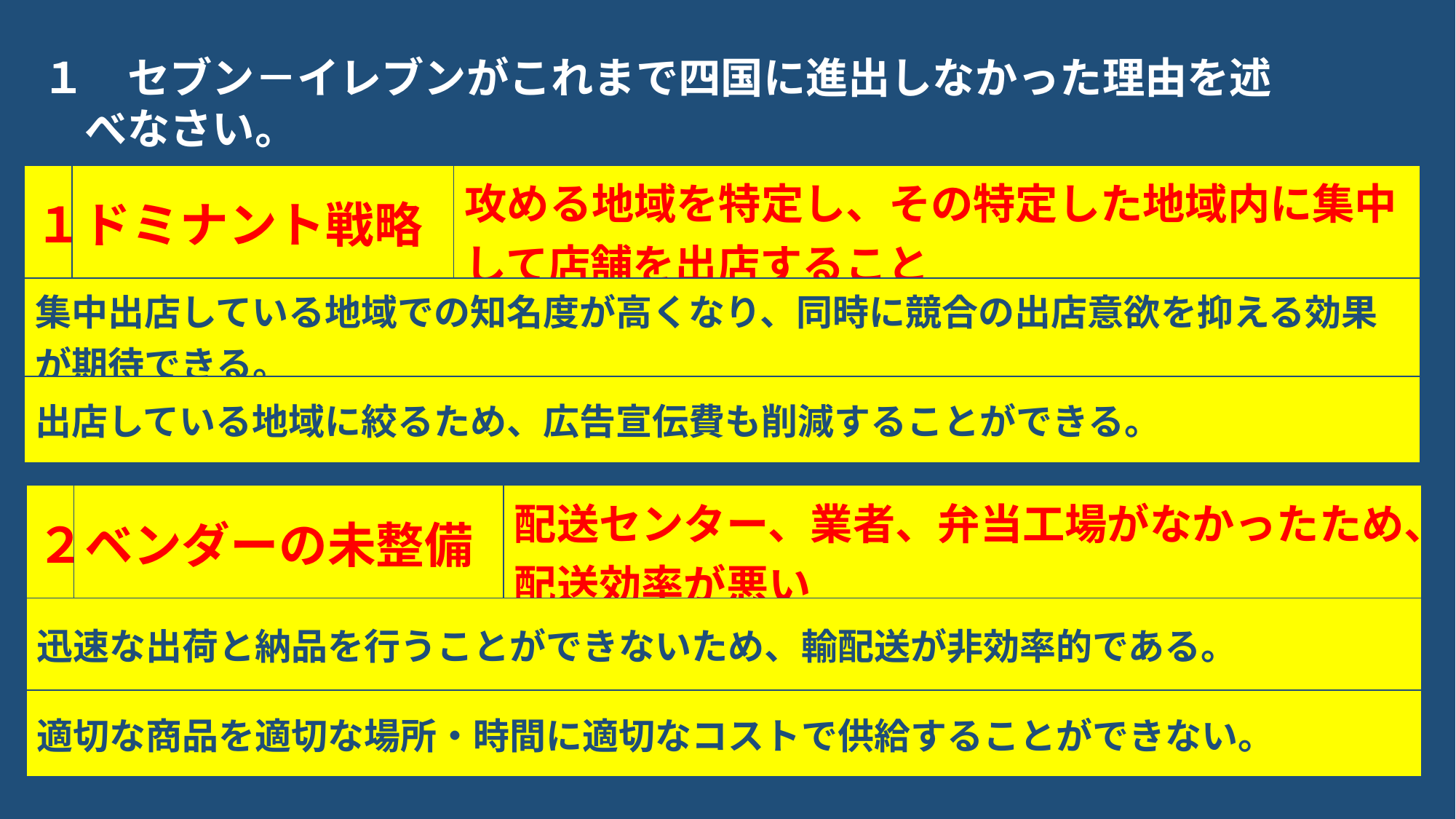

１　セブン－イレブンがこれまで四国に進出しなかった理由を述
　べなさい。
| １ | ドミナント戦略 | 攻める地域を特定し、その特定した地域内に集中して店舗を出店すること |
| --- | --- | --- |
| 集中出店している地域での知名度が高くなり、同時に競合の出店意欲を抑える効果が期待できる。 |  |  |
| 出店している地域に絞るため、広告宣伝費も削減することができる。 |  |  |
| ２ | ベンダーの未整備 | 配送センター、業者、弁当工場がなかったため、配送効率が悪い |
| --- | --- | --- |
| 迅速な出荷と納品を行うことができないため、輸配送が非効率的である。 |  |  |
| 適切な商品を適切な場所・時間に適切なコストで供給することができない。 |  |  |